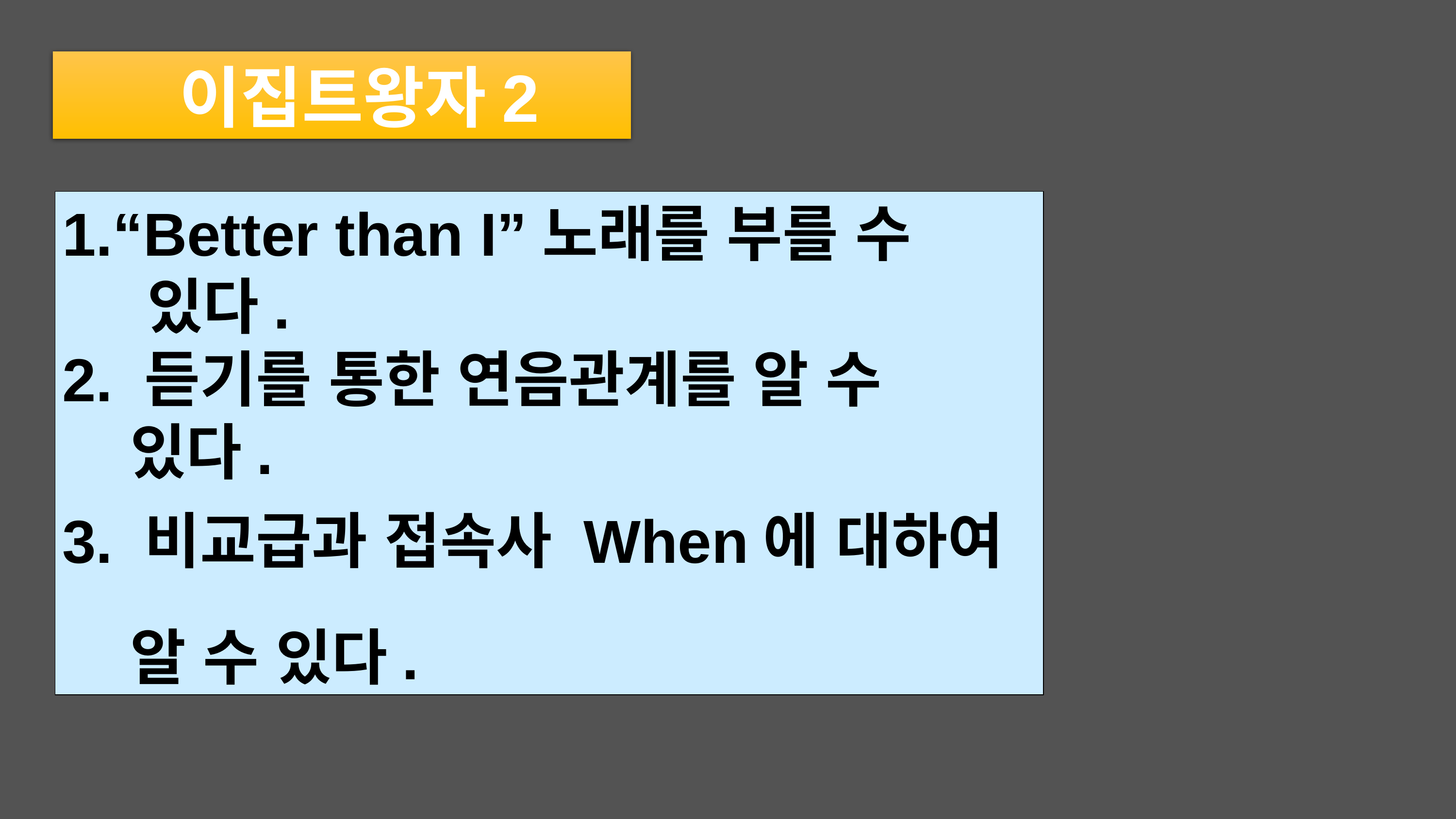

이집트왕자2
1.“Better than I”노래를 부를 수
     있다.
2. 듣기를 통한 연음관계를 알 수
    있다.
3. 비교급과 접속사 When에 대하여
    알 수 있다.